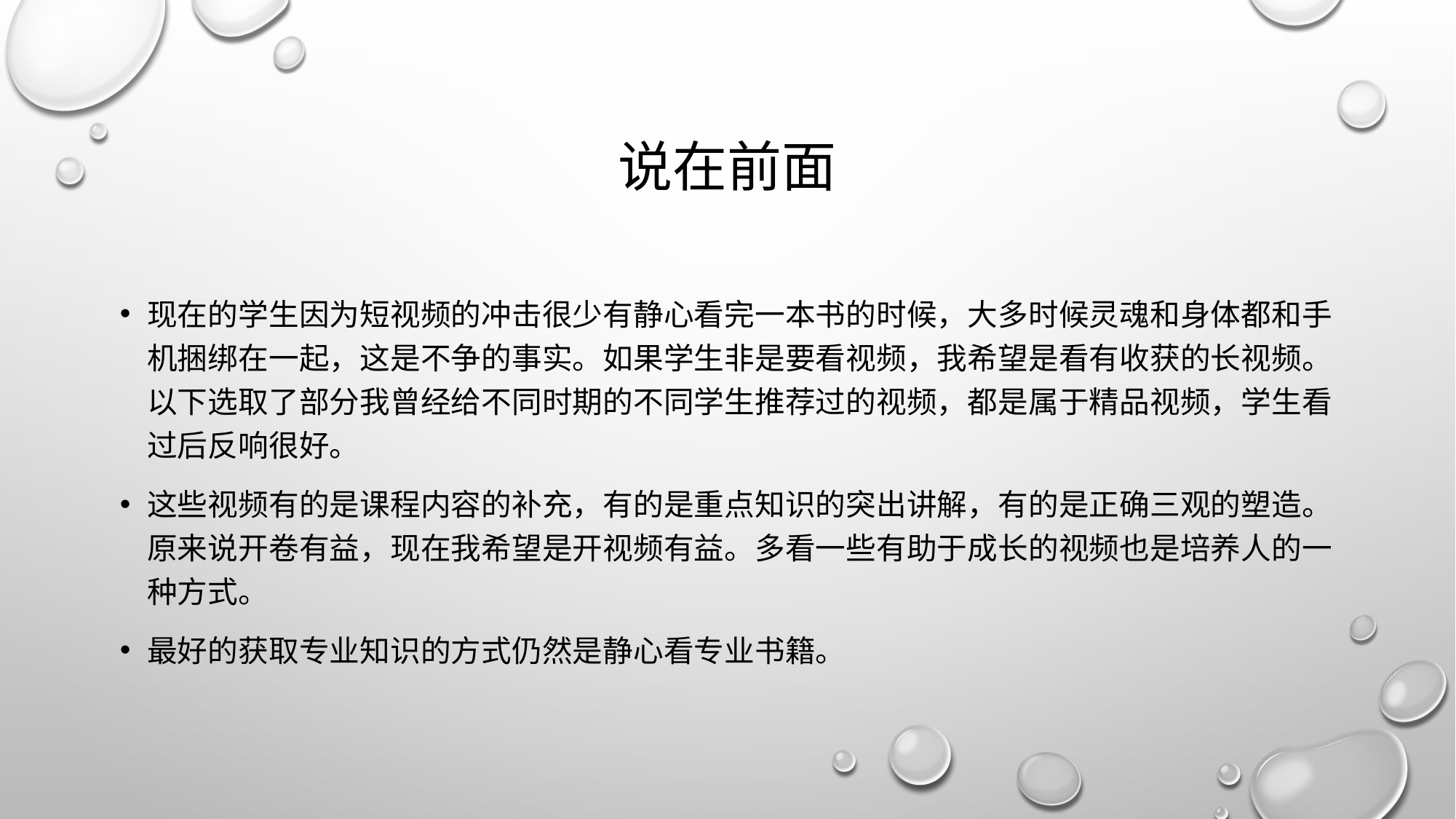

# 说在前面
现在的学生因为短视频的冲击很少有静心看完一本书的时候，大多时候灵魂和身体都和手机捆绑在一起，这是不争的事实。如果学生非是要看视频，我希望是看有收获的长视频。以下选取了部分我曾经给不同时期的不同学生推荐过的视频，都是属于精品视频，学生看过后反响很好。
这些视频有的是课程内容的补充，有的是重点知识的突出讲解，有的是正确三观的塑造。原来说开卷有益，现在我希望是开视频有益。多看一些有助于成长的视频也是培养人的一种方式。
最好的获取专业知识的方式仍然是静心看专业书籍。